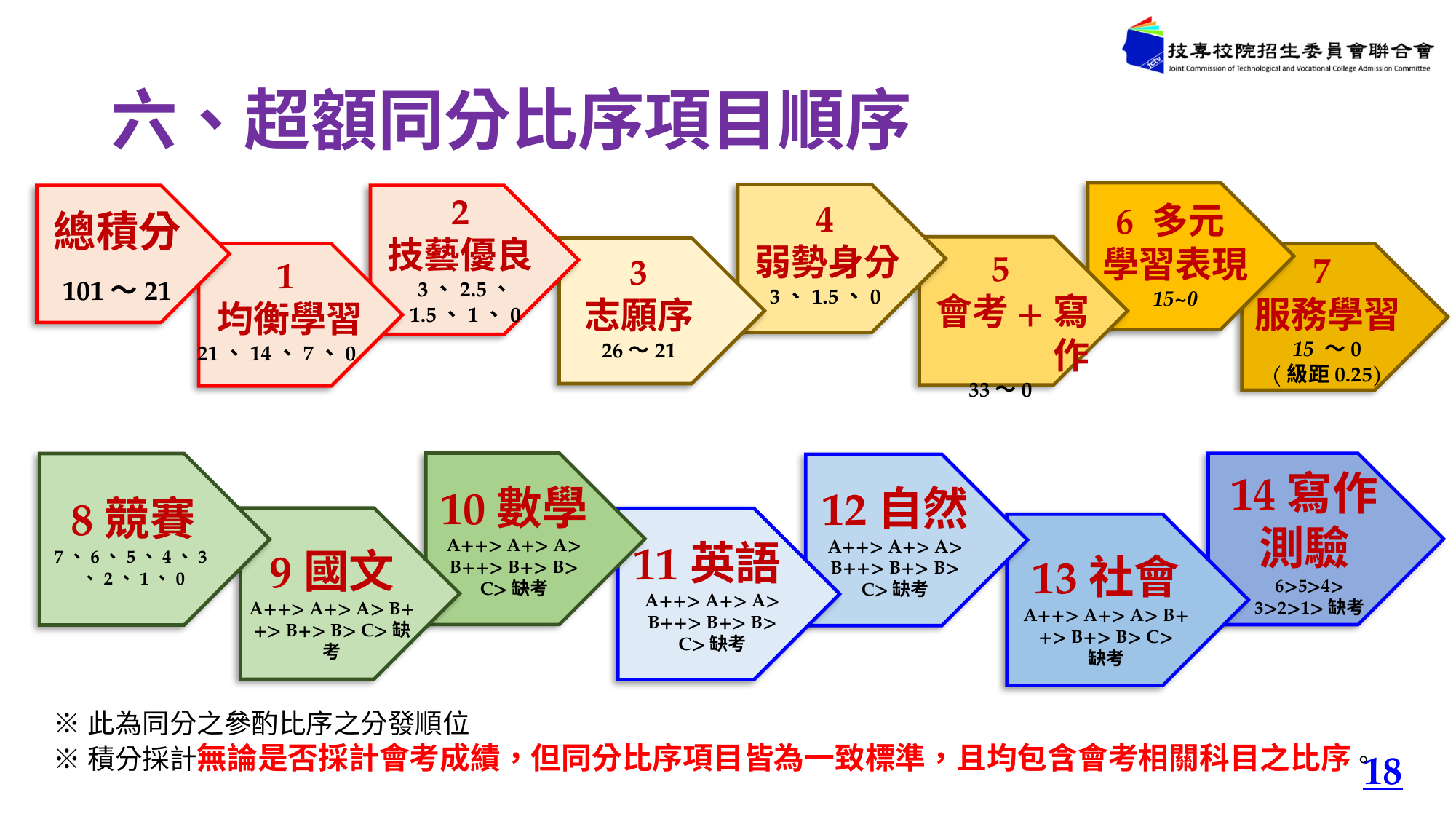

# 六、超額同分比序項目順序

2
技藝優良
3、2.5、
1.5、1、0

4
弱勢身分
3、1.5、0

6 多元
學習表現
15~0
總積分
101～21

5
會考+寫作
33～0

7
服務學習
15 ～0
(級距0.25)

3
志願序
26～21

  1
均衡學習
21、14、7、0
10數學
A++> A+> A> B++> B+> B> C>缺考
14寫作
測驗
6>5>4>
3>2>1>缺考
8競賽
7、6、5、4、3、2、1、0
12自然
A++> A+> A> B++> B+> B> C>缺考

11英語
A++> A+> A> B++> B+> B> C>缺考
13社會
A++> A+> A> B++> B+> B> C>
缺考
9國文
A++> A+> A> B++> B+> B> C>缺考

※此為同分之參酌比序之分發順位
※積分採計無論是否採計會考成績，但同分比序項目皆為一致標準，且均包含會考相關科目之比序。
18